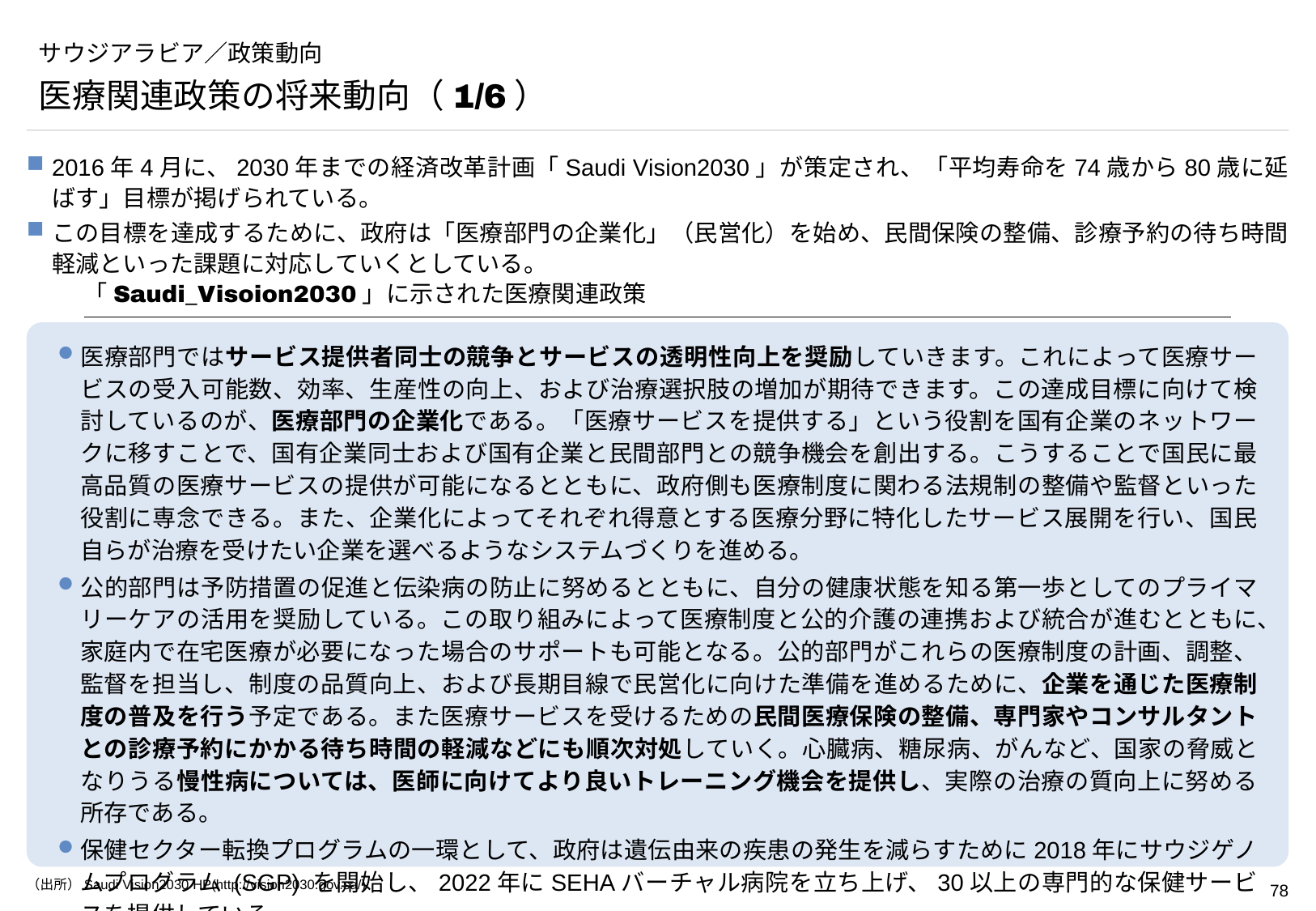

# サウジアラビア／政策動向
医療関連政策の将来動向（1/6）
2016年4月に、2030年までの経済改革計画「Saudi Vision2030」が策定され、「平均寿命を74歳から80歳に延ばす」目標が掲げられている。
この目標を達成するために、政府は「医療部門の企業化」（民営化）を始め、民間保険の整備、診療予約の待ち時間軽減といった課題に対応していくとしている。
「Saudi_Visoion2030」に示された医療関連政策

医療部門ではサービス提供者同士の競争とサービスの透明性向上を奨励していきます。これによって医療サービスの受入可能数、効率、生産性の向上、および治療選択肢の増加が期待できます。この達成目標に向けて検討しているのが、医療部門の企業化である。「医療サービスを提供する」という役割を国有企業のネットワークに移すことで、国有企業同士および国有企業と民間部門との競争機会を創出する。こうすることで国民に最高品質の医療サービスの提供が可能になるとともに、政府側も医療制度に関わる法規制の整備や監督といった役割に専念できる。また、企業化によってそれぞれ得意とする医療分野に特化したサービス展開を行い、国民自らが治療を受けたい企業を選べるようなシステムづくりを進める。
公的部門は予防措置の促進と伝染病の防止に努めるとともに、自分の健康状態を知る第一歩としてのプライマリーケアの活用を奨励している。この取り組みによって医療制度と公的介護の連携および統合が進むとともに、家庭内で在宅医療が必要になった場合のサポートも可能となる。公的部門がこれらの医療制度の計画、調整、監督を担当し、制度の品質向上、および長期目線で民営化に向けた準備を進めるために、企業を通じた医療制度の普及を行う予定である。また医療サービスを受けるための民間医療保険の整備、専門家やコンサルタントとの診療予約にかかる待ち時間の軽減などにも順次対処していく。心臓病、糖尿病、がんなど、国家の脅威となりうる慢性病については、医師に向けてより良いトレーニング機会を提供し、実際の治療の質向上に努める所存である。
保健セクター転換プログラムの一環として、政府は遺伝由来の疾患の発生を減らすために2018年にサウジゲノムプログラム (SGP) を開始し、2022年にSEHAバーチャル病院を立ち上げ、30以上の専門的な保健サービスを提供している。
（出所）Saudi Vision2030 HP(http://vision2030.gov.sa/)